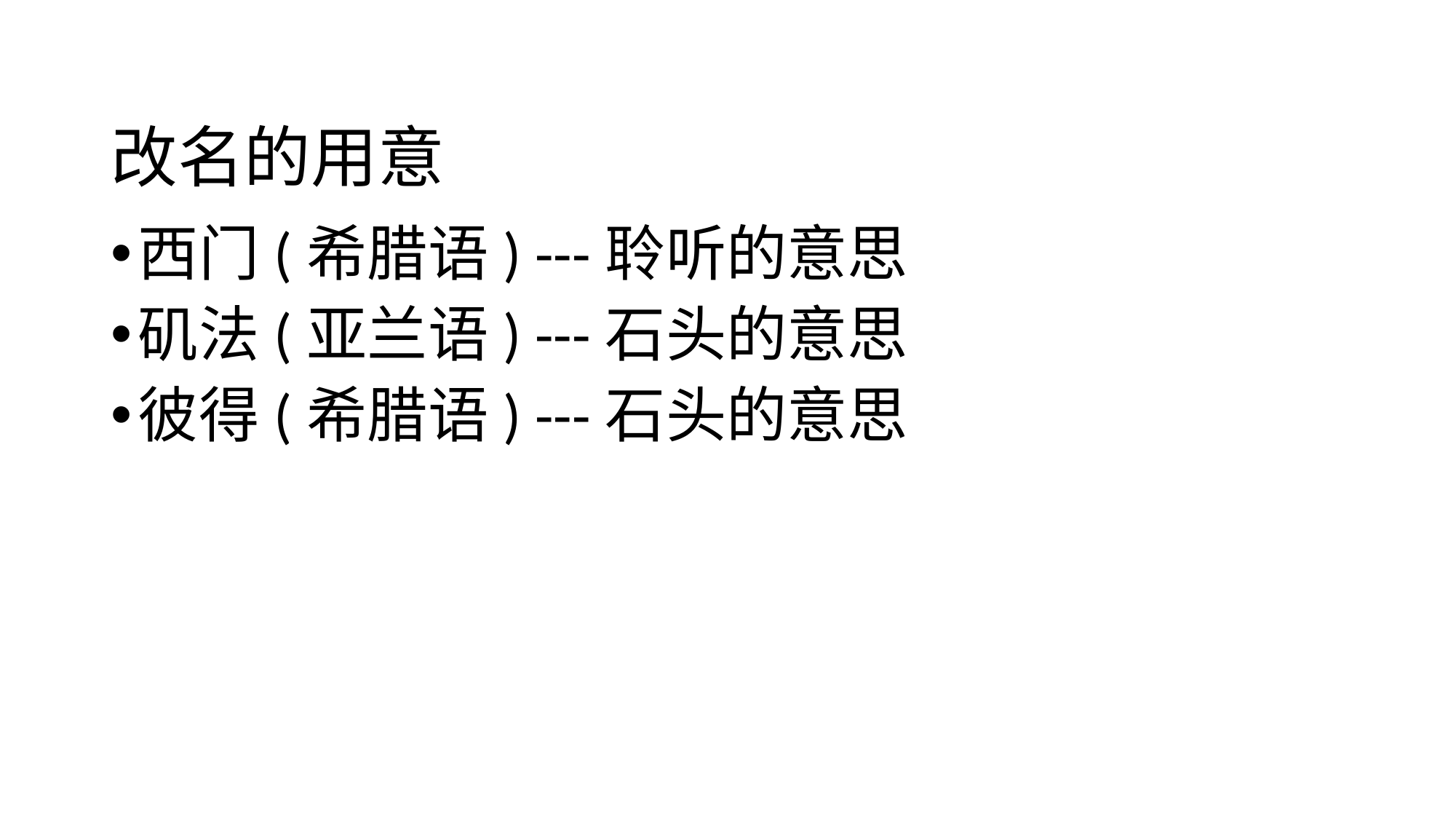

# 改名的用意
西门(希腊语) ---聆听的意思
矶法(亚兰语) ---石头的意思
彼得(希腊语) ---石头的意思